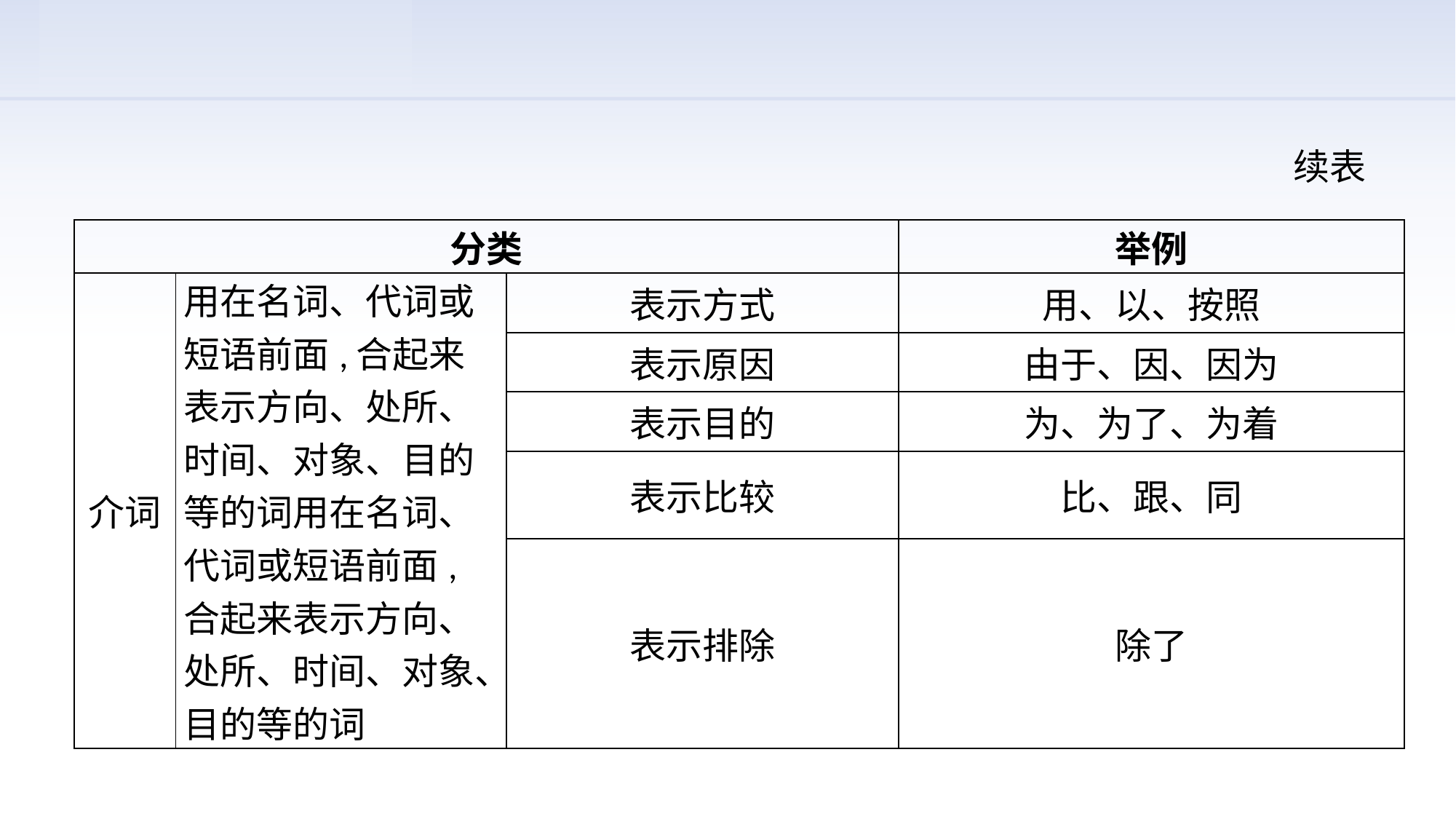

续表
| 分类 |  |  | 举例 |
| --- | --- | --- | --- |
| 介词 | 用在名词、代词或短语前面,合起来表示方向、处所、时间、对象、目的等的词用在名词、代词或短语前面,合起来表示方向、处所、时间、对象、目的等的词 | 表示方式 | 用、以、按照 |
|  |  | 表示原因 | 由于、因、因为 |
|  |  | 表示目的 | 为、为了、为着 |
|  |  | 表示比较 | 比、跟、同 |
|  |  | 表示排除 | 除了 |